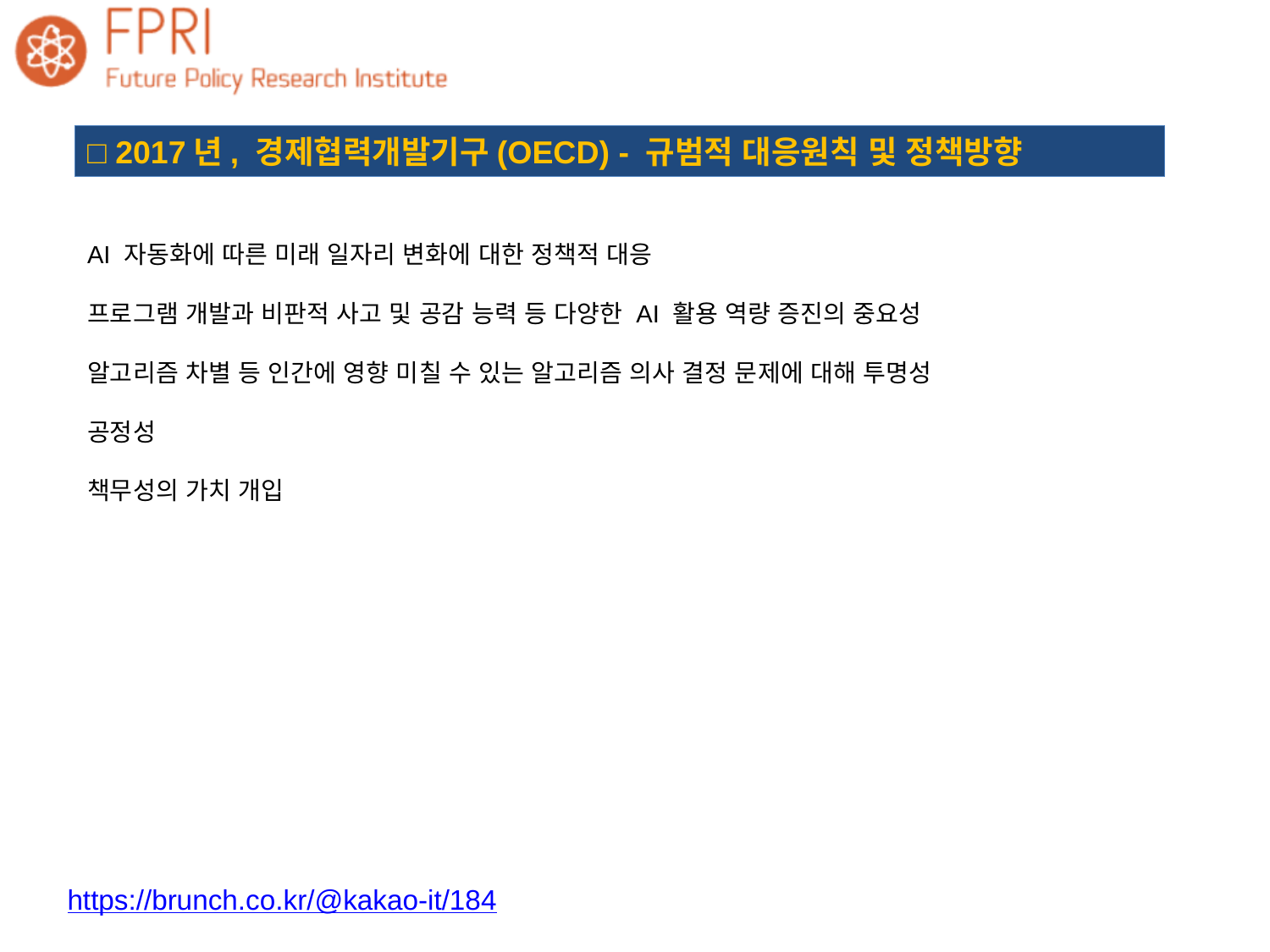

□ 2017년, 경제협력개발기구(OECD) - 규범적 대응원칙 및 정책방향
AI 자동화에 따른 미래 일자리 변화에 대한 정책적 대응

프로그램 개발과 비판적 사고 및 공감 능력 등 다양한 AI 활용 역량 증진의 중요성

알고리즘 차별 등 인간에 영향 미칠 수 있는 알고리즘 의사 결정 문제에 대해 투명성

공정성

책무성의 가치 개입
https://brunch.co.kr/@kakao-it/184